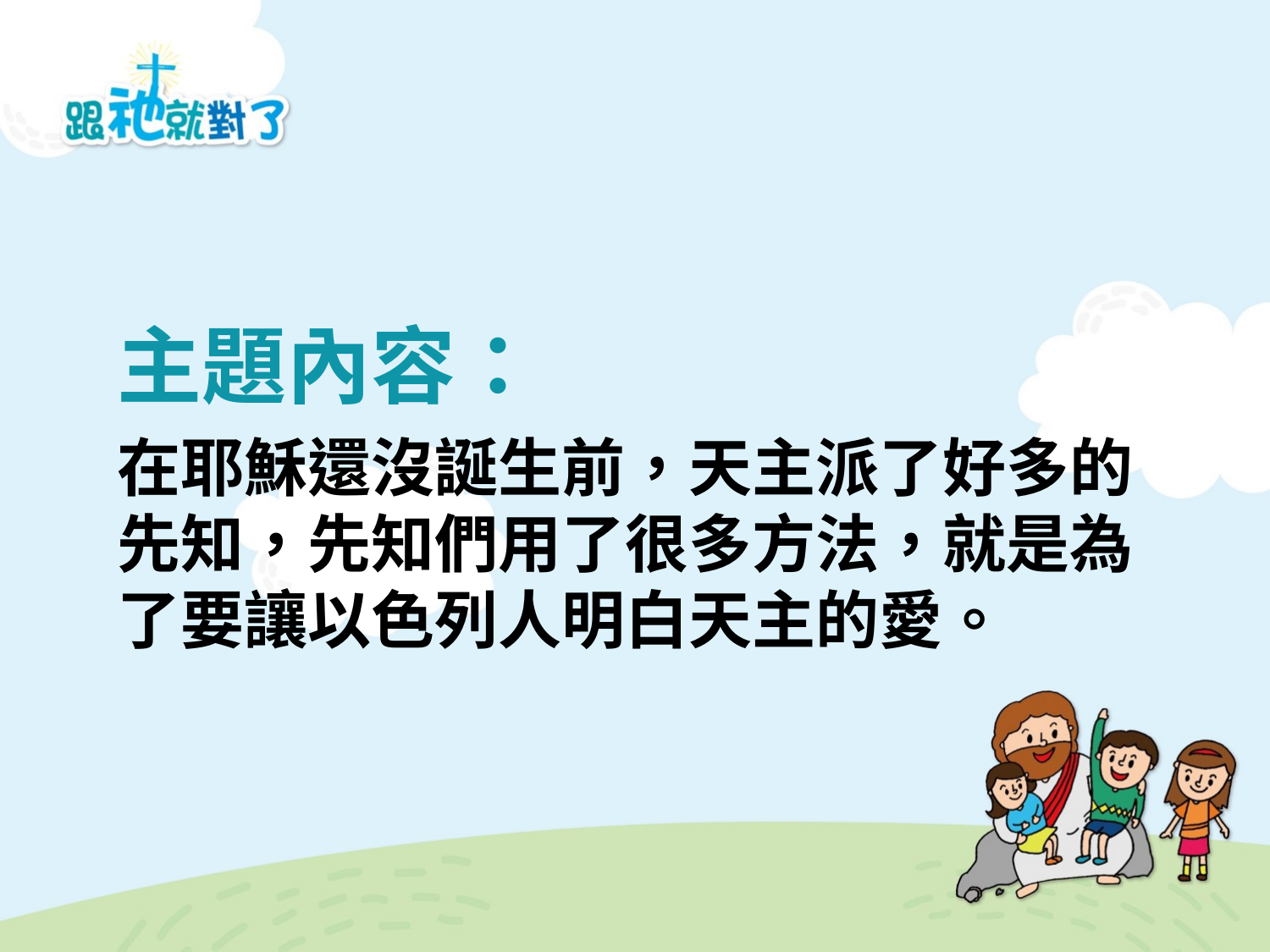

主題內容：
在耶穌還沒誕生前，天主派了好多的先知，先知們用了很多方法，就是為了要讓以色列人明白天主的愛。